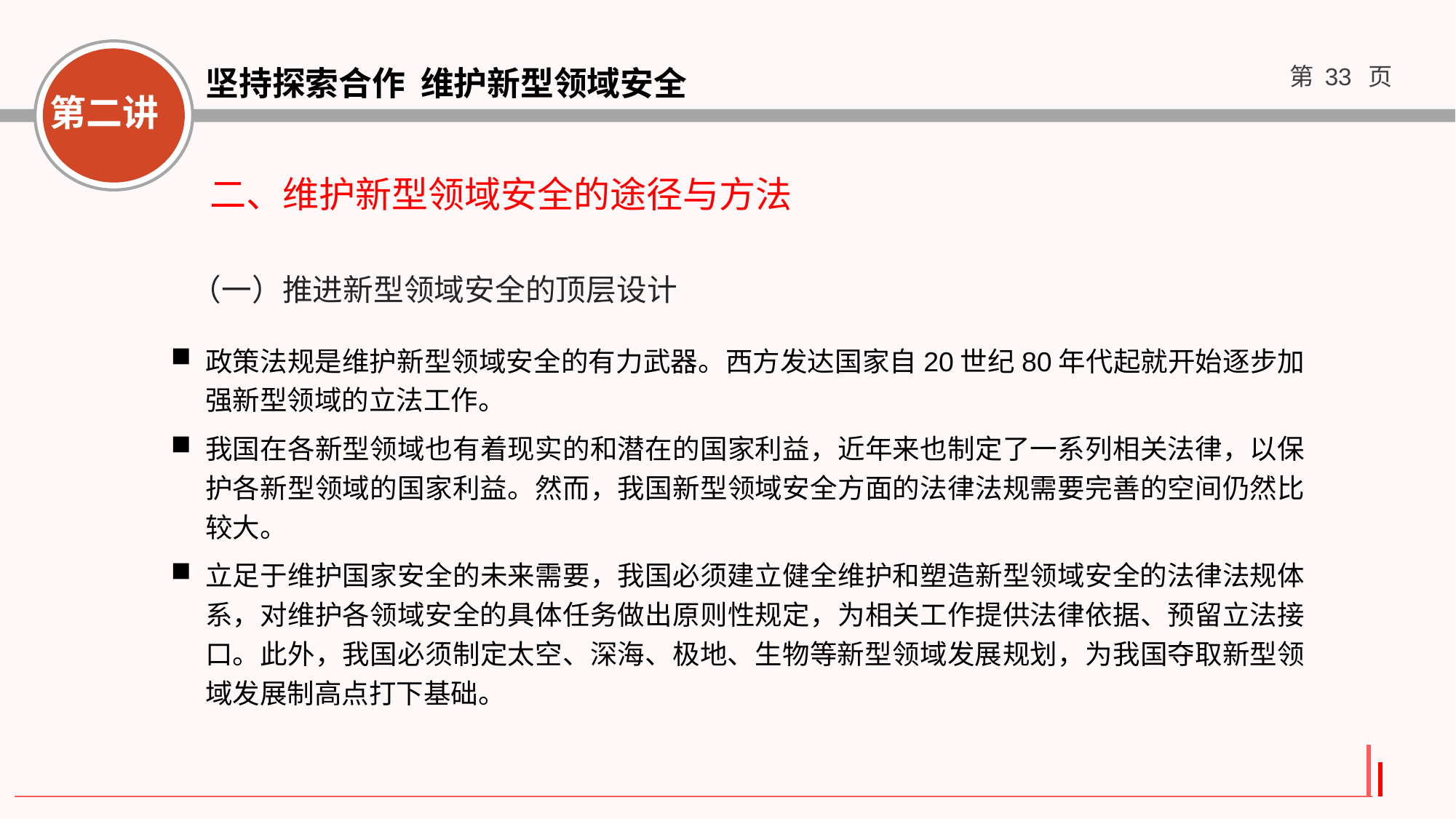

二、维护新型领域安全的途径与方法
（一）推进新型领域安全的顶层设计
政策法规是维护新型领域安全的有力武器。西方发达国家自20世纪80年代起就开始逐步加强新型领域的立法工作。
我国在各新型领域也有着现实的和潜在的国家利益，近年来也制定了一系列相关法律，以保护各新型领域的国家利益。然而，我国新型领域安全方面的法律法规需要完善的空间仍然比较大。
立足于维护国家安全的未来需要，我国必须建立健全维护和塑造新型领域安全的法律法规体系，对维护各领域安全的具体任务做出原则性规定，为相关工作提供法律依据、预留立法接口。此外，我国必须制定太空、深海、极地、生物等新型领域发展规划，为我国夺取新型领域发展制高点打下基础。